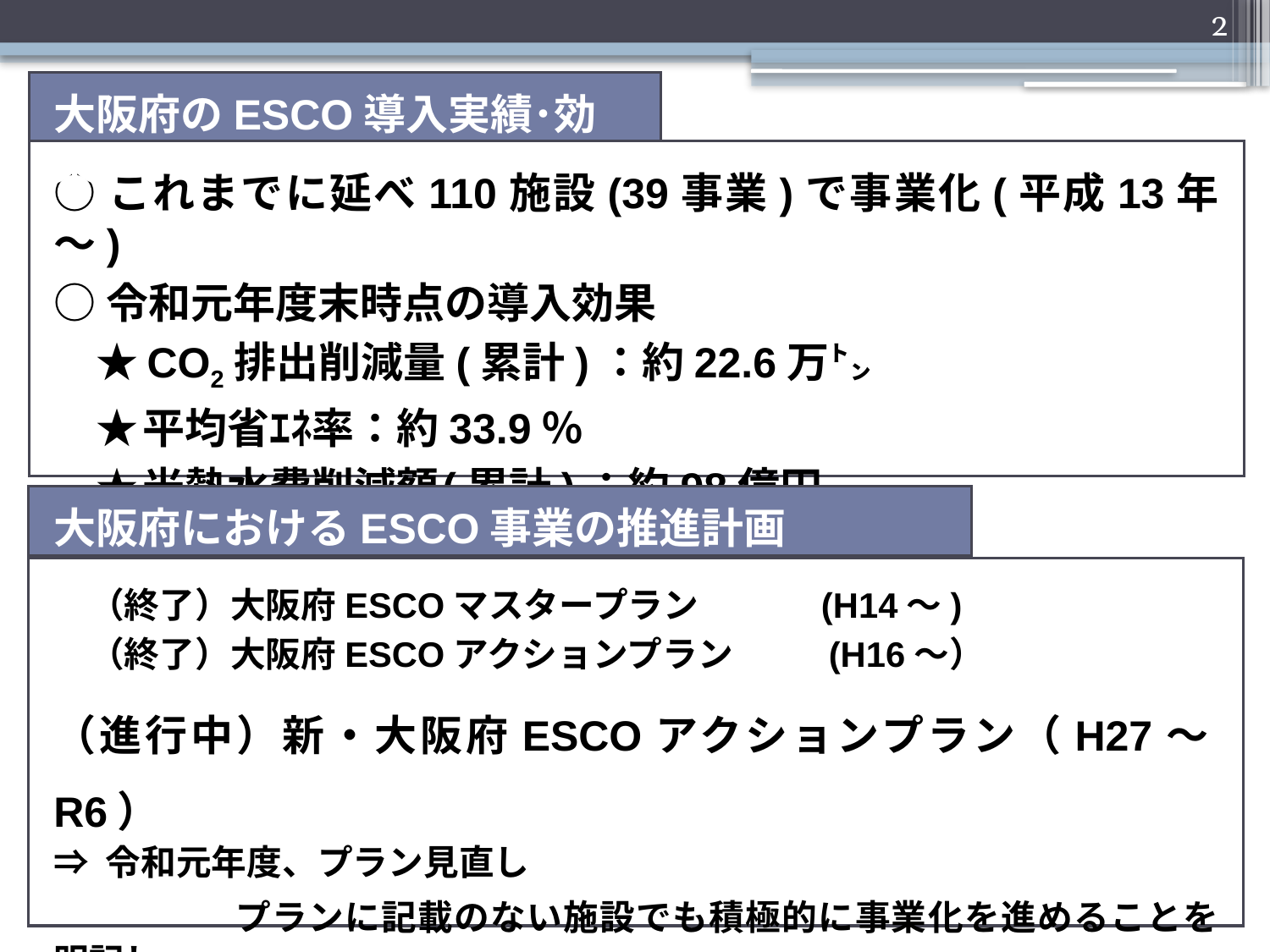

2
大阪府のESCO導入実績･効果

○これまでに延べ110施設(39事業)で事業化(平成13年～)
○令和元年度末時点の導入効果
　★ CO2排出削減量(累計)：約22.6万㌧
　★ 平均省ｴﾈ率：約33.9％
　★ 光熱水費削減額 (累計)：約98億円
大阪府におけるESCO事業の推進計画
　（終了）大阪府ESCOマスタープラン　　　 (H14～)
　（終了）大阪府ESCOアクションプラン 　　 (H16～）
（進行中）新・大阪府ESCOアクションプラン（H27～R6）

⇒ 令和元年度、プラン見直し
　　　　　プランに記載のない施設でも積極的に事業化を進めることを明記し、
　　　　ESCO事業のさらなる推進を図る。